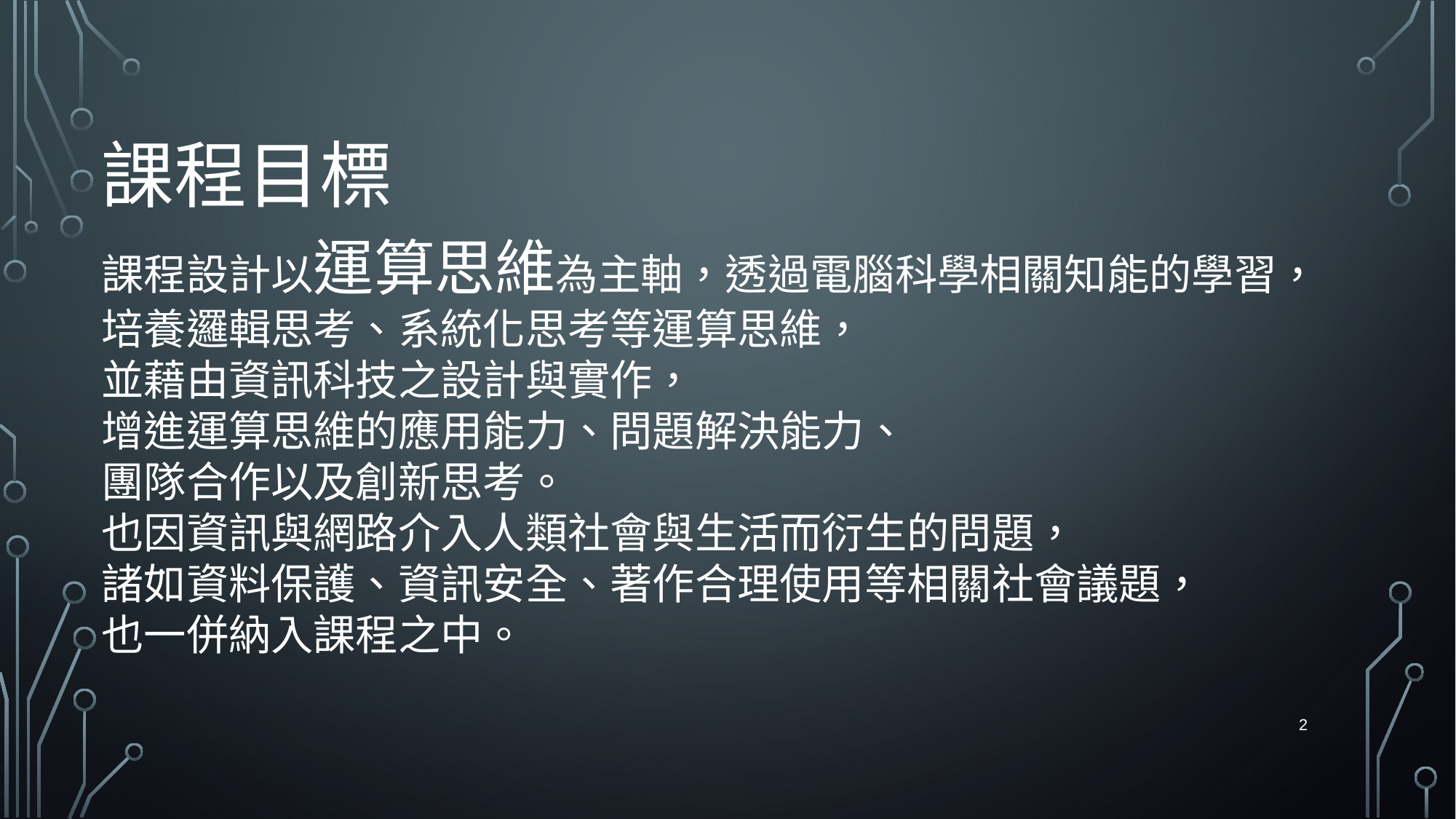

課程目標

課程設計以運算思維為主軸，透過電腦科學相關知能的學習，
培養邏輯思考、系統化思考等運算思維，
並藉由資訊科技之設計與實作，
增進運算思維的應用能力、問題解決能力、
團隊合作以及創新思考。
也因資訊與網路介入人類社會與生活而衍生的問題，
諸如資料保護、資訊安全、著作合理使用等相關社會議題，
也一併納入課程之中。
2